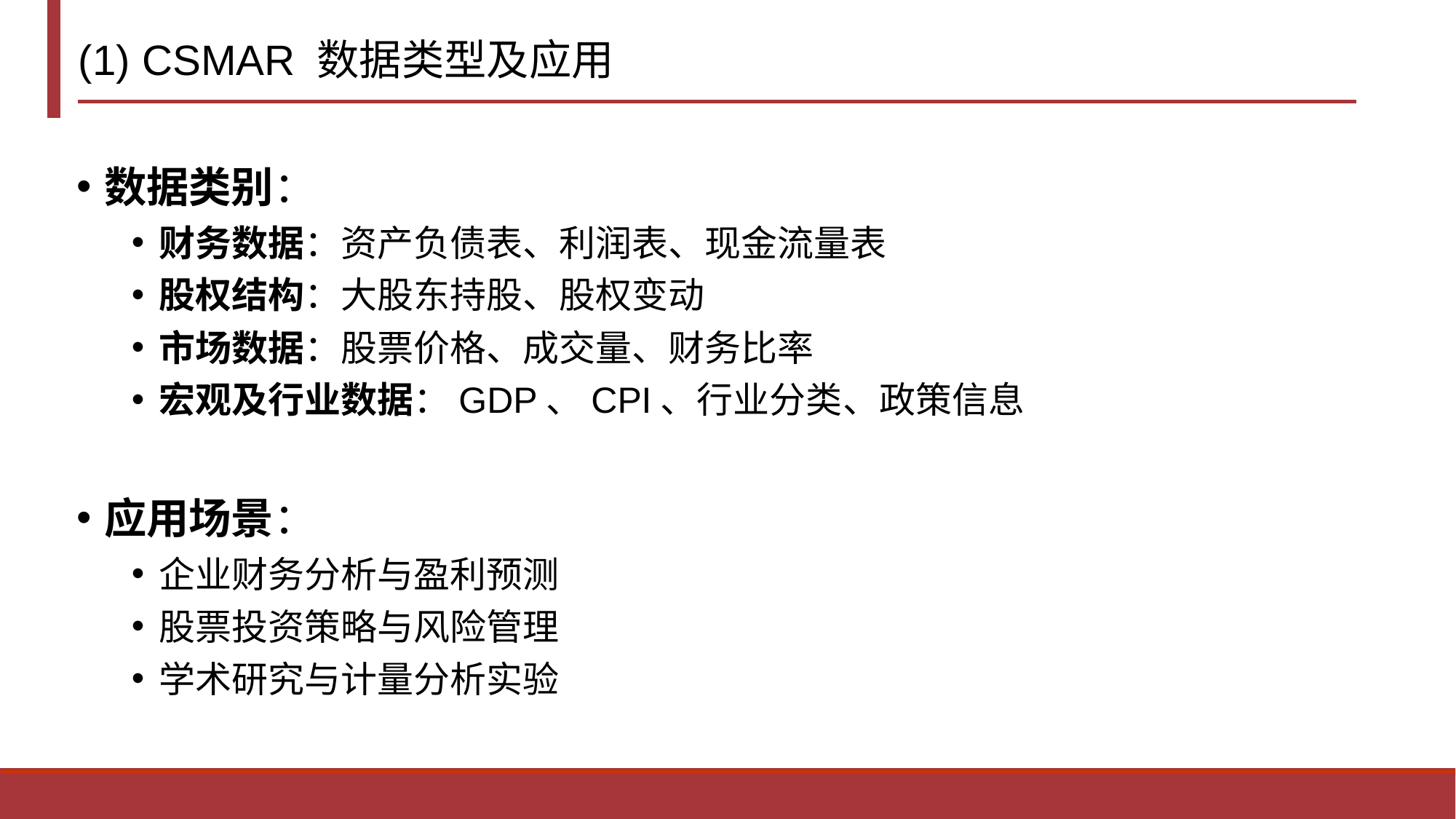

# (1) CSMAR 数据类型及应用
数据类别：
财务数据：资产负债表、利润表、现金流量表
股权结构：大股东持股、股权变动
市场数据：股票价格、成交量、财务比率
宏观及行业数据：GDP、CPI、行业分类、政策信息

应用场景：
企业财务分析与盈利预测
股票投资策略与风险管理
学术研究与计量分析实验